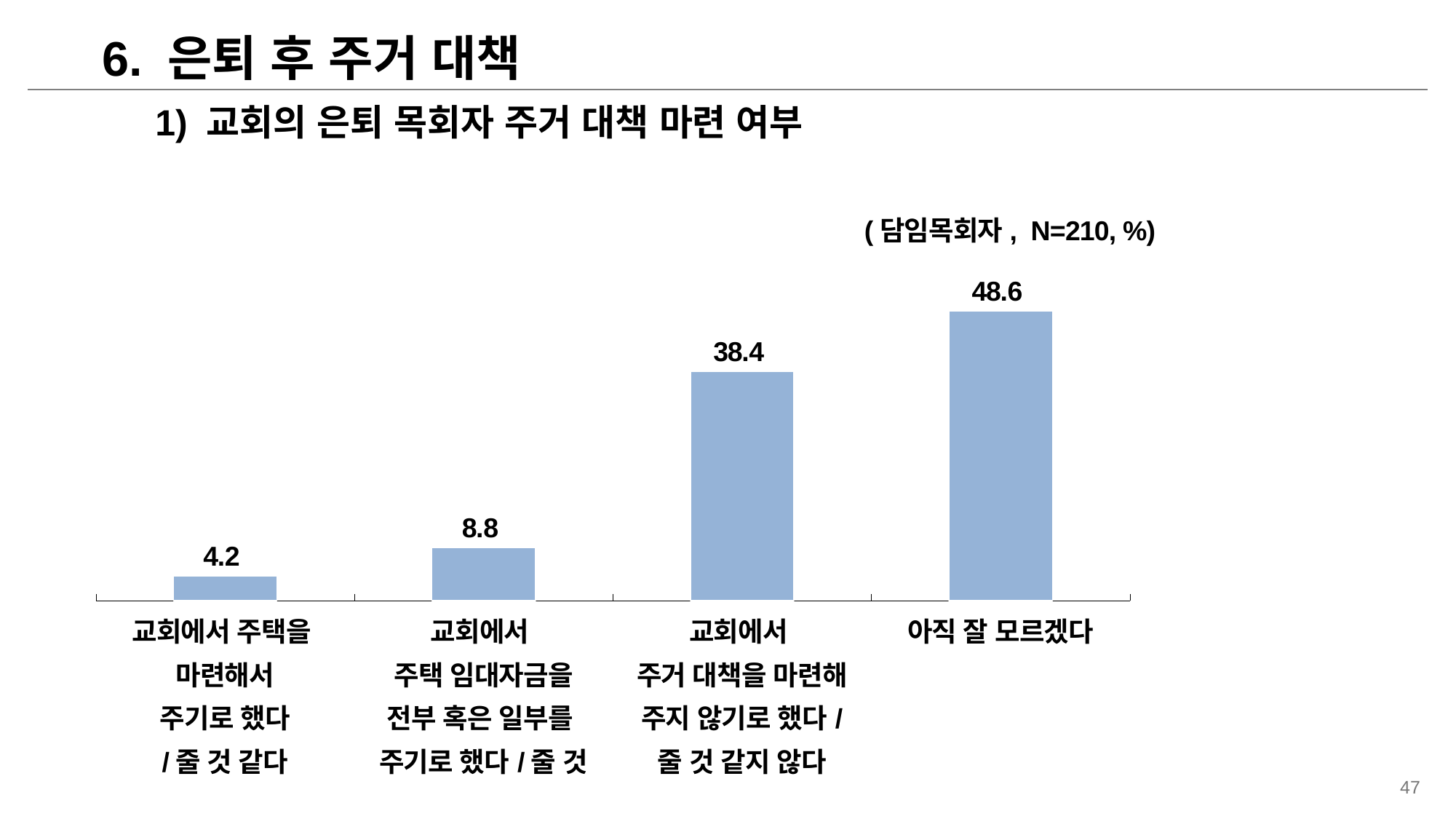

6. 은퇴 후 주거 대책
1) 교회의 은퇴 목회자 주거 대책 마련 여부

### Chart

| Category | 개신교인 |
|---|---|
(담임목회자,  N=210, %)
| 교회에서 주택을 마련해서 주기로 했다 /줄 것 같다 | 교회에서 주택 임대자금을 전부 혹은 일부를 주기로 했다/줄 것 | 교회에서 주거 대책을 마련해 주지 않기로 했다/ 줄 것 같지 않다 | 아직 잘 모르겠다 |
| --- | --- | --- | --- |